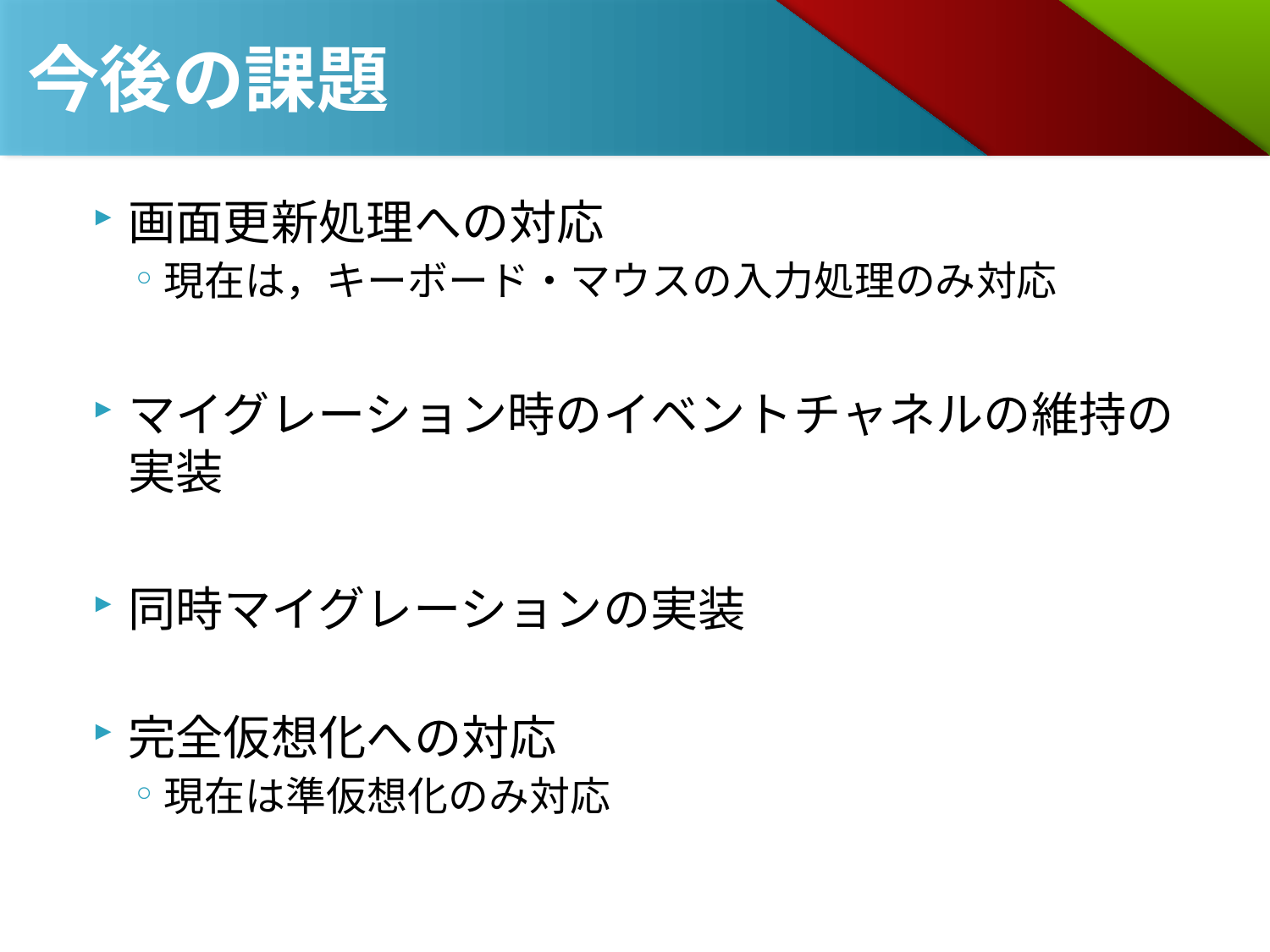

# 今後の課題
画面更新処理への対応
現在は，キーボード・マウスの入力処理のみ対応

マイグレーション時のイベントチャネルの維持の実装

同時マイグレーションの実装

完全仮想化への対応
現在は準仮想化のみ対応